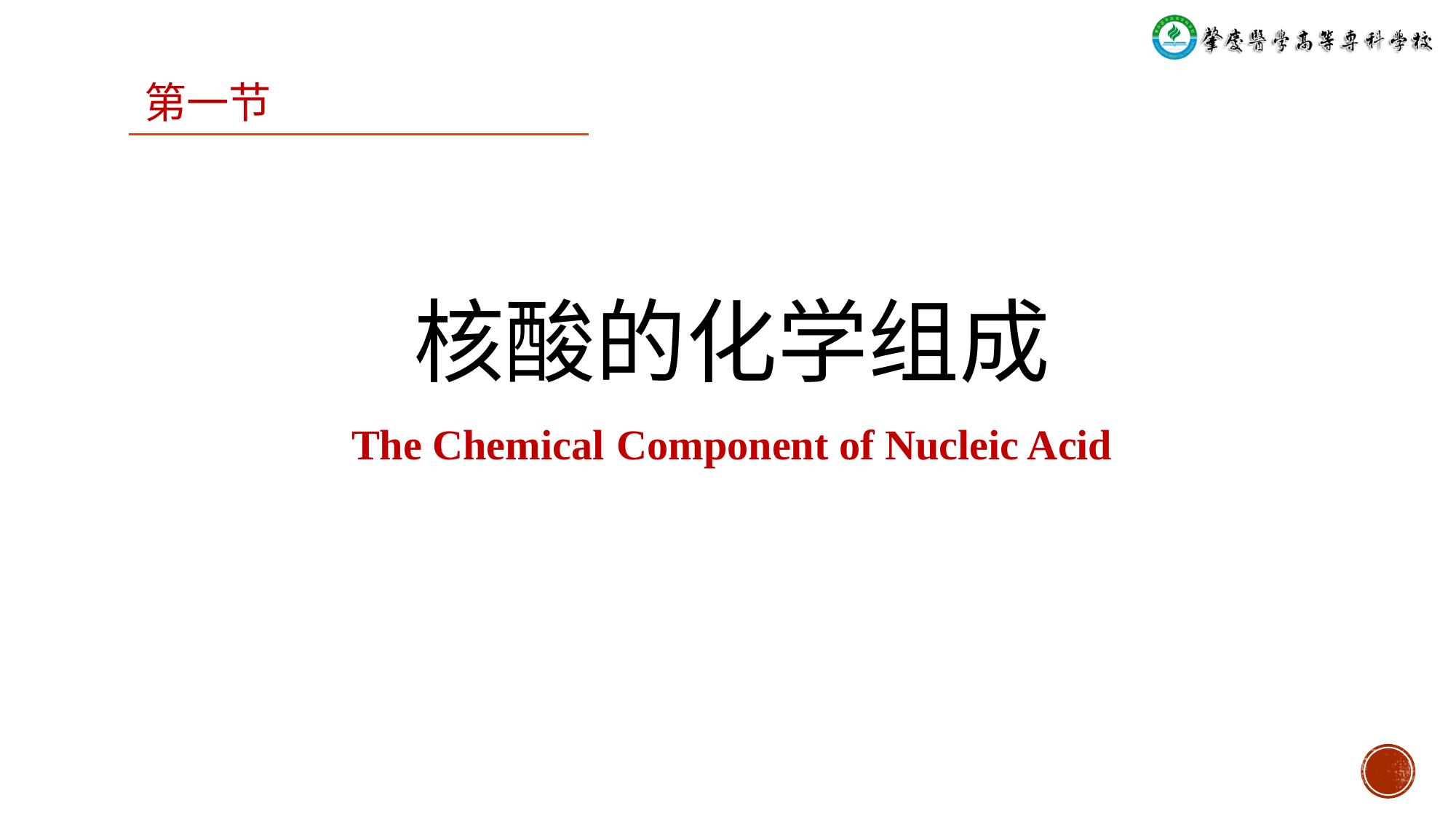

第一节
核酸的化学组成
The Chemical Component of Nucleic Acid